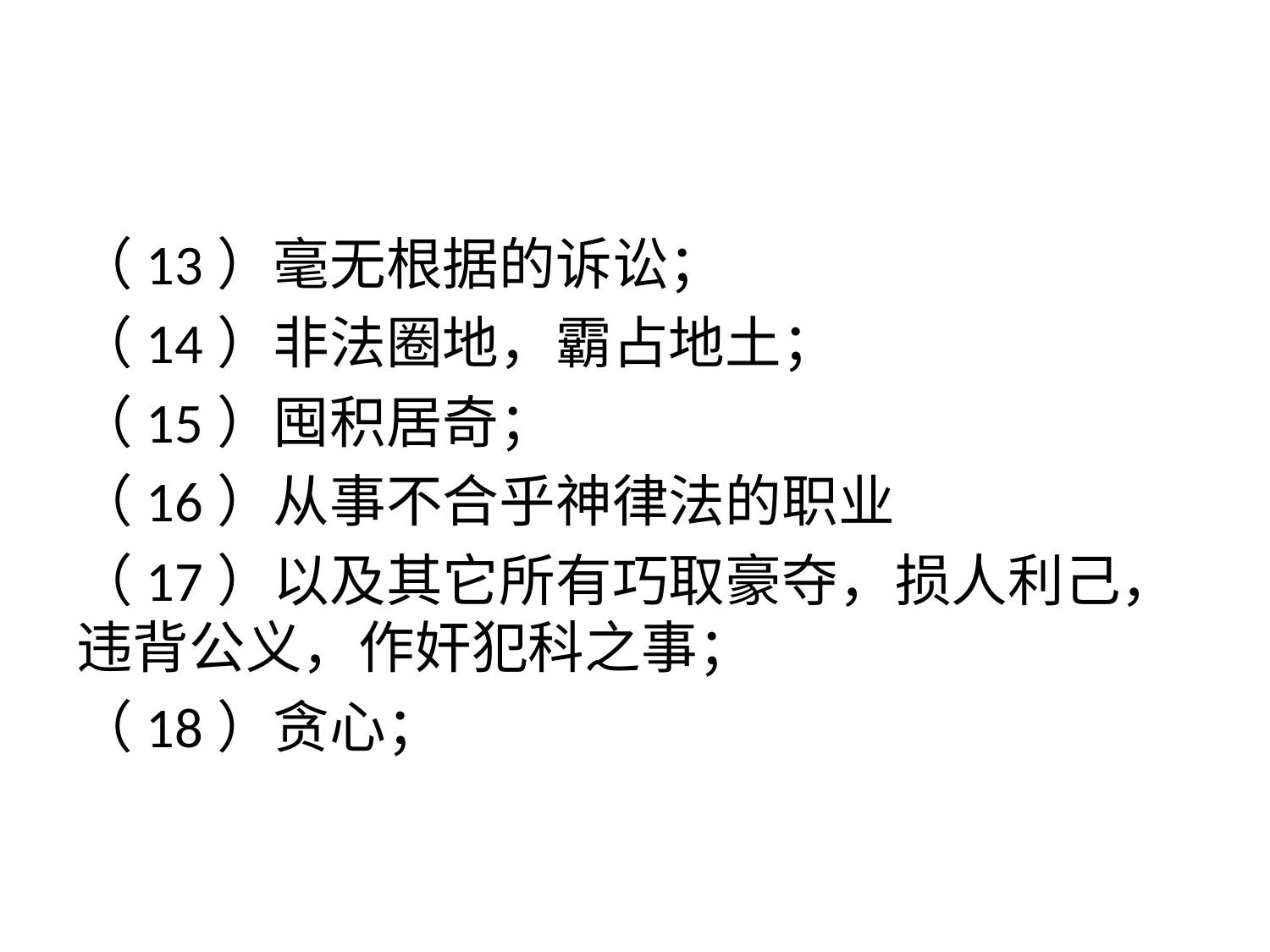

#
（13）毫无根据的诉讼；
（14）非法圈地，霸占地土；
（15）囤积居奇；
（16）从事不合乎神律法的职业
（17）以及其它所有巧取豪夺，损人利己，违背公义，作奸犯科之事；
（18）贪心；